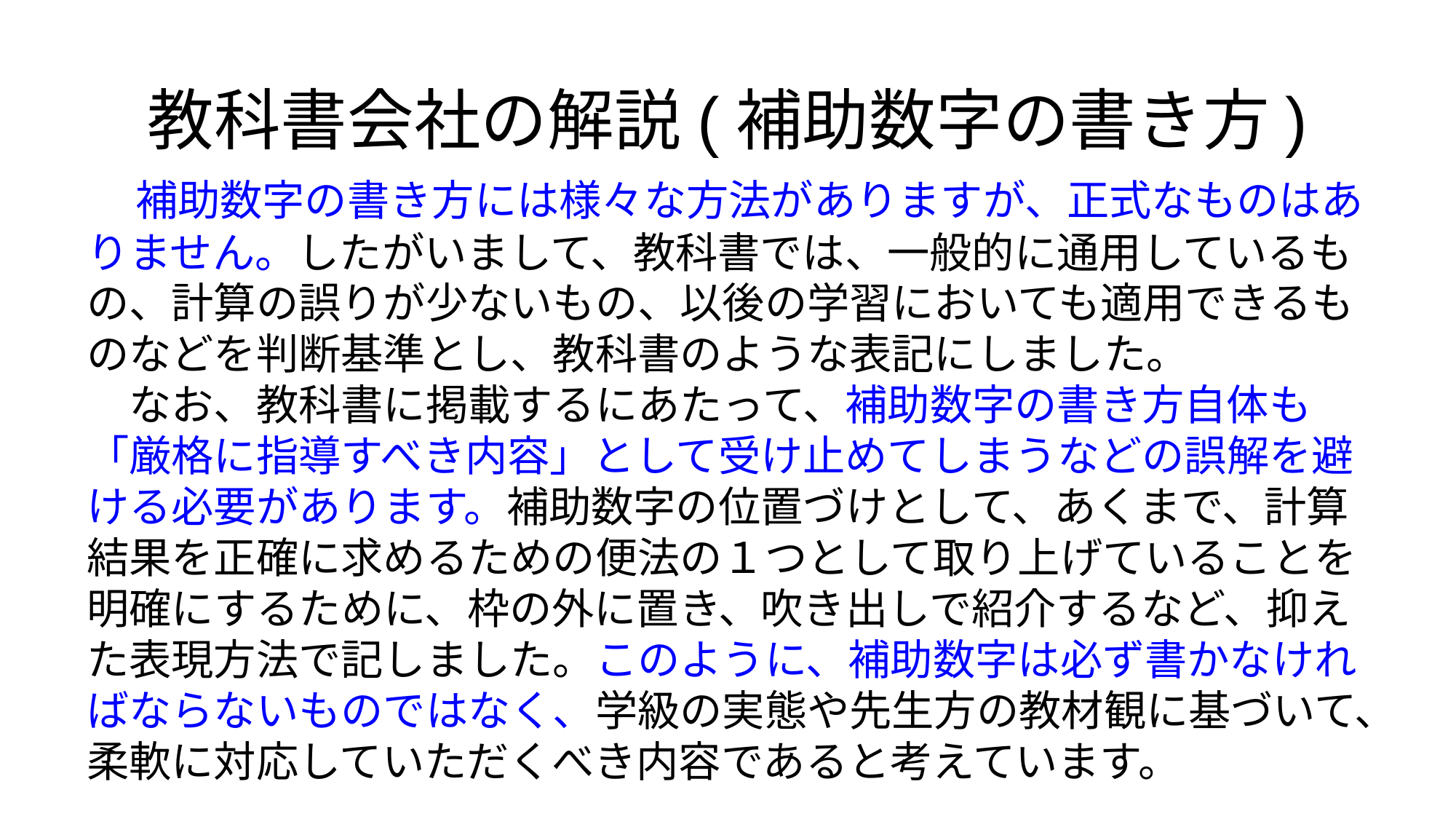

# 教科書会社の解説(補助数字の書き方)
　補助数字の書き方には様々な方法がありますが、正式なものはありません。したがいまして、教科書では、一般的に通用しているもの、計算の誤りが少ないもの、以後の学習においても適用できるものなどを判断基準とし、教科書のような表記にしました。
　なお、教科書に掲載するにあたって、補助数字の書き方自体も「厳格に指導すべき内容」として受け止めてしまうなどの誤解を避ける必要があります。補助数字の位置づけとして、あくまで、計算結果を正確に求めるための便法の１つとして取り上げていることを明確にするために、枠の外に置き、吹き出しで紹介するなど、抑えた表現方法で記しました。このように、補助数字は必ず書かなければならないものではなく、学級の実態や先生方の教材観に基づいて、柔軟に対応していただくべき内容であると考えています。